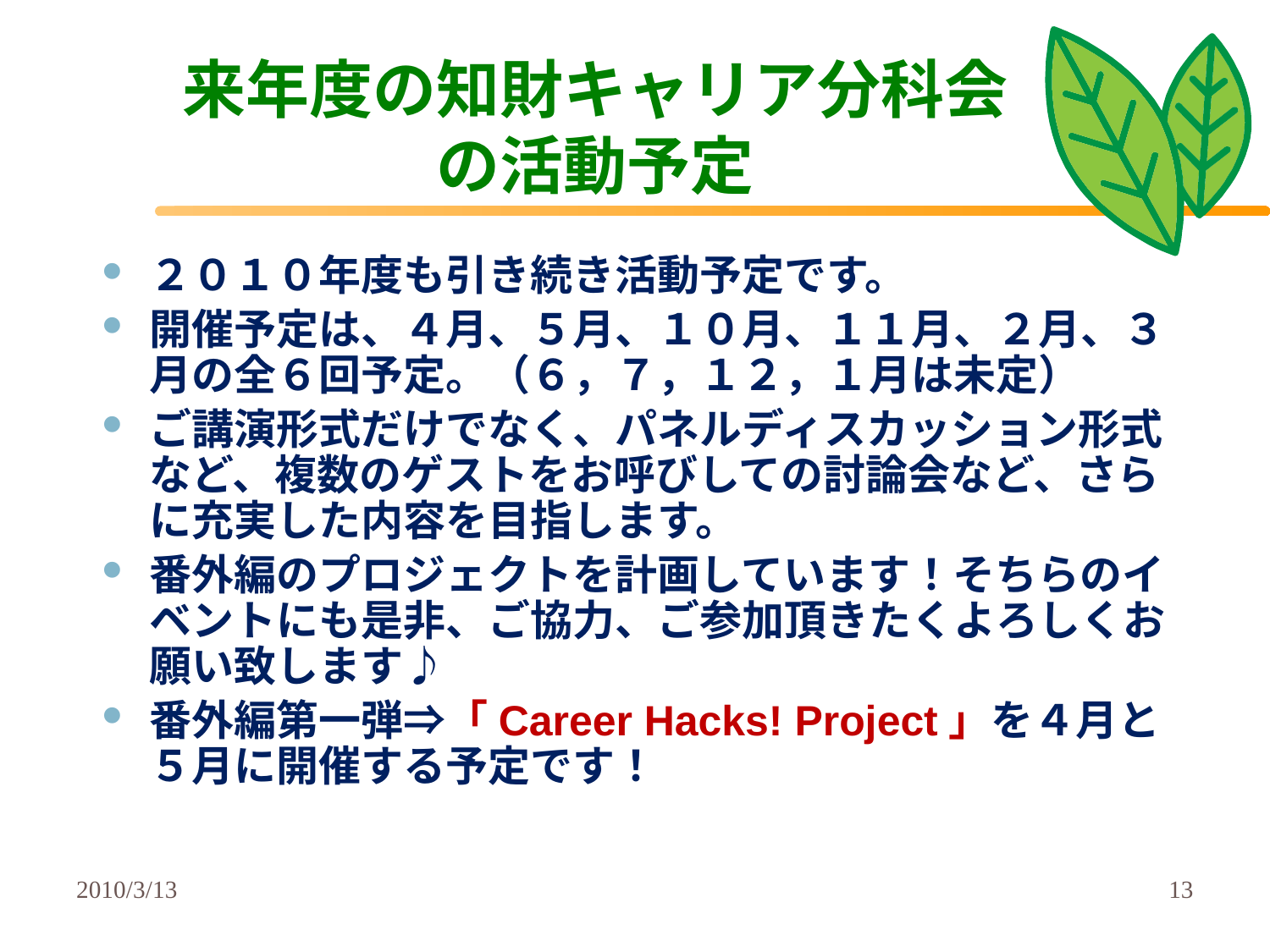

来年度の知財キャリア分科会
の活動予定
２０１０年度も引き続き活動予定です。
開催予定は、４月、５月、１０月、１１月、２月、３月の全６回予定。（６，７，１２，１月は未定）
ご講演形式だけでなく、パネルディスカッション形式など、複数のゲストをお呼びしての討論会など、さらに充実した内容を目指します。
番外編のプロジェクトを計画しています！そちらのイベントにも是非、ご協力、ご参加頂きたくよろしくお願い致します♪
番外編第一弾⇒「Career Hacks! Project」を４月と５月に開催する予定です！

2010/3/13
13